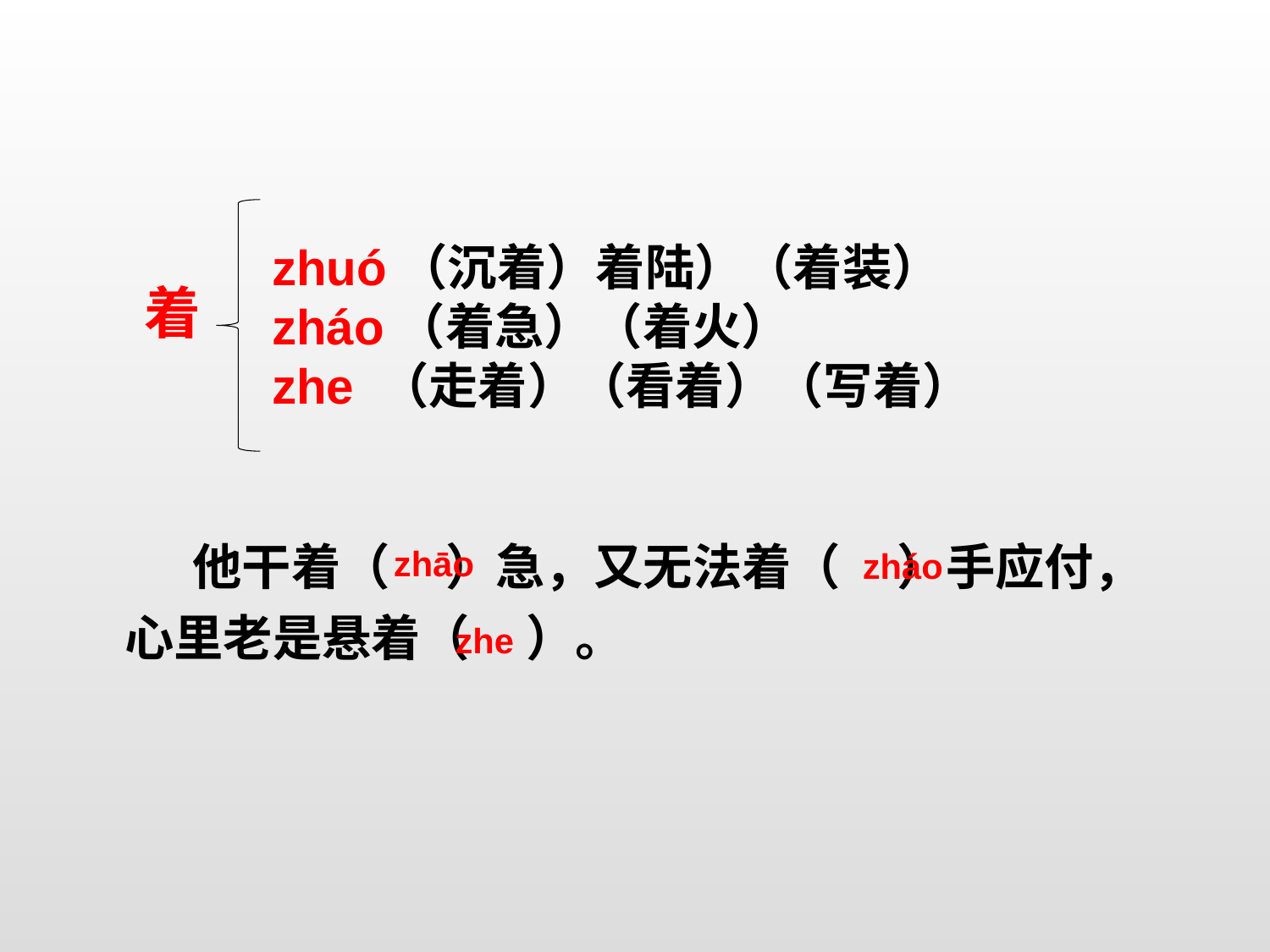

zhuó（沉着）着陆）（着装）
zháo（着急）（着火）
zhe （走着）（看着）（写着）
着
     他干着（     ）急，又无法着（     ）手应付，心里老是悬着（     ）。
zhāo
zháo
zhe